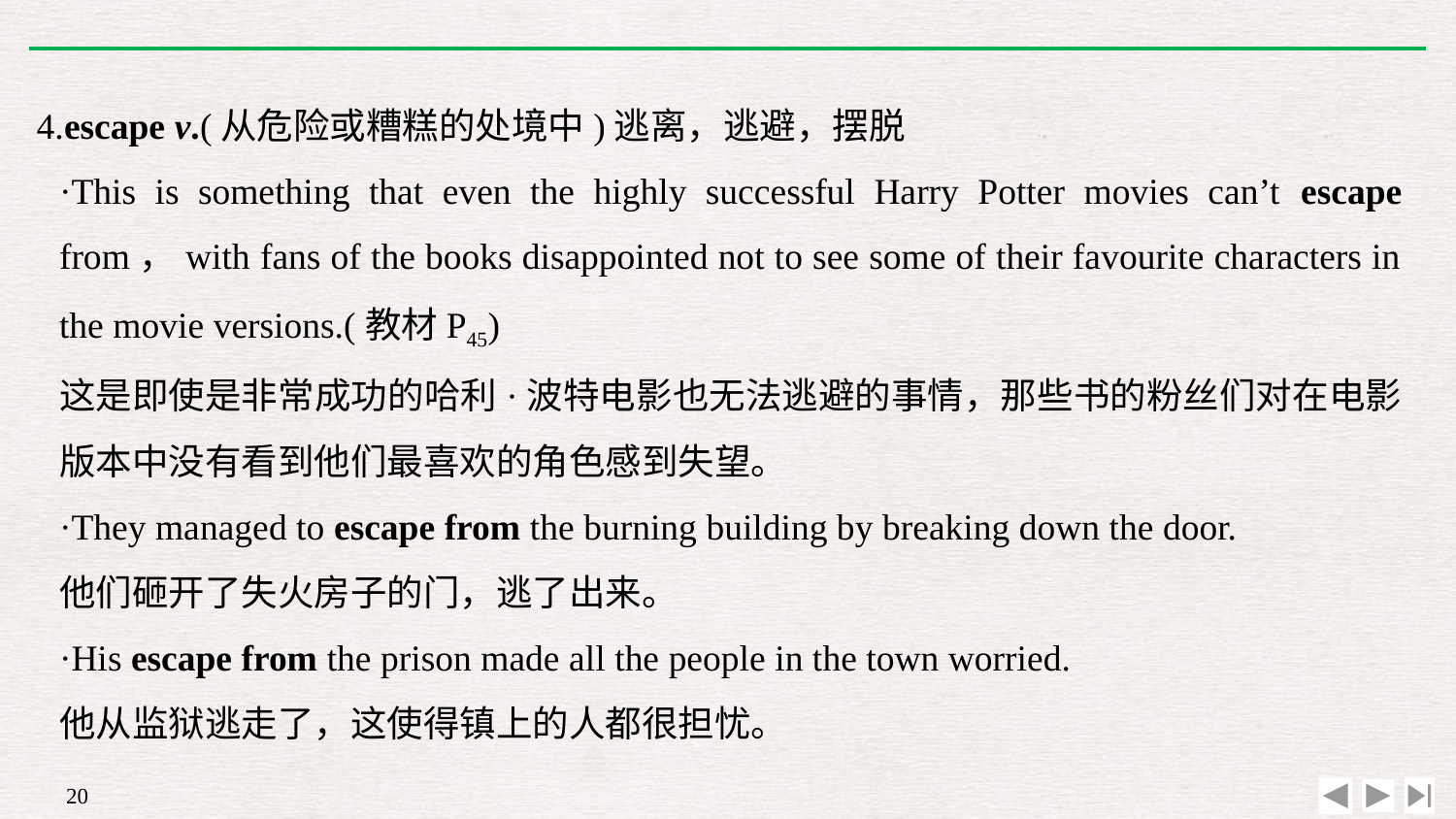

4.escape v.(从危险或糟糕的处境中)逃离，逃避，摆脱
·This is something that even the highly successful Harry Potter movies can’t escape from，with fans of the books disappointed not to see some of their favourite characters in the movie versions.(教材P45)
这是即使是非常成功的哈利·波特电影也无法逃避的事情，那些书的粉丝们对在电影版本中没有看到他们最喜欢的角色感到失望。
·They managed to escape from the burning building by breaking down the door.
他们砸开了失火房子的门，逃了出来。
·His escape from the prison made all the people in the town worried.
他从监狱逃走了，这使得镇上的人都很担忧。